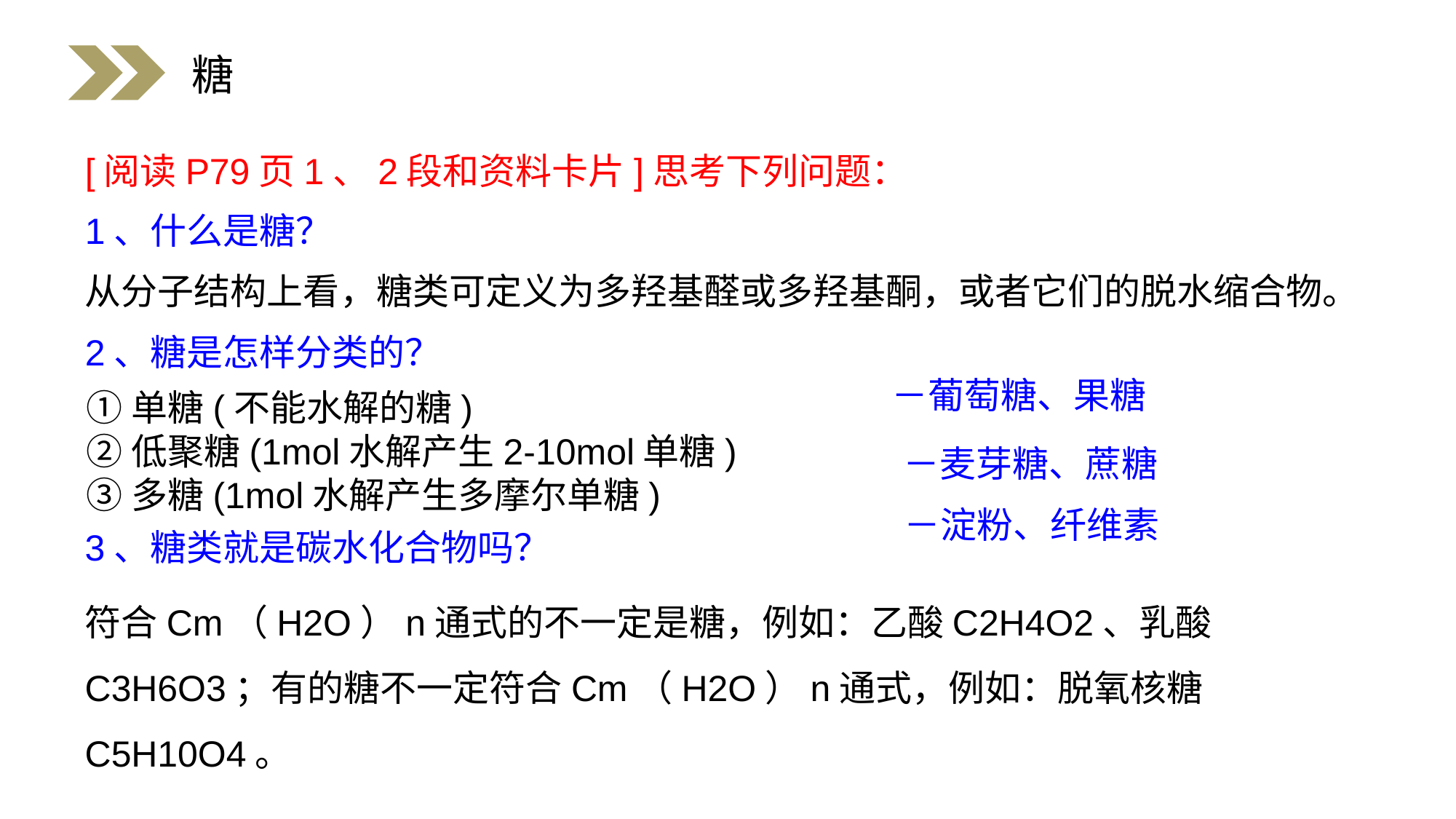

糖
[阅读P79页1、2段和资料卡片]思考下列问题：
1、什么是糖？
从分子结构上看，糖类可定义为多羟基醛或多羟基酮，或者它们的脱水缩合物。
2、糖是怎样分类的？
－葡萄糖、果糖
－麦芽糖、蔗糖
－淀粉、纤维素
①单糖(不能水解的糖)
②低聚糖(1mol水解产生2-10mol单糖)
③多糖(1mol水解产生多摩尔单糖)
3、糖类就是碳水化合物吗？
符合Cm（H2O）n通式的不一定是糖，例如：乙酸C2H4O2、乳酸C3H6O3；有的糖不一定符合Cm（H2O）n通式，例如：脱氧核糖C5H10O4。